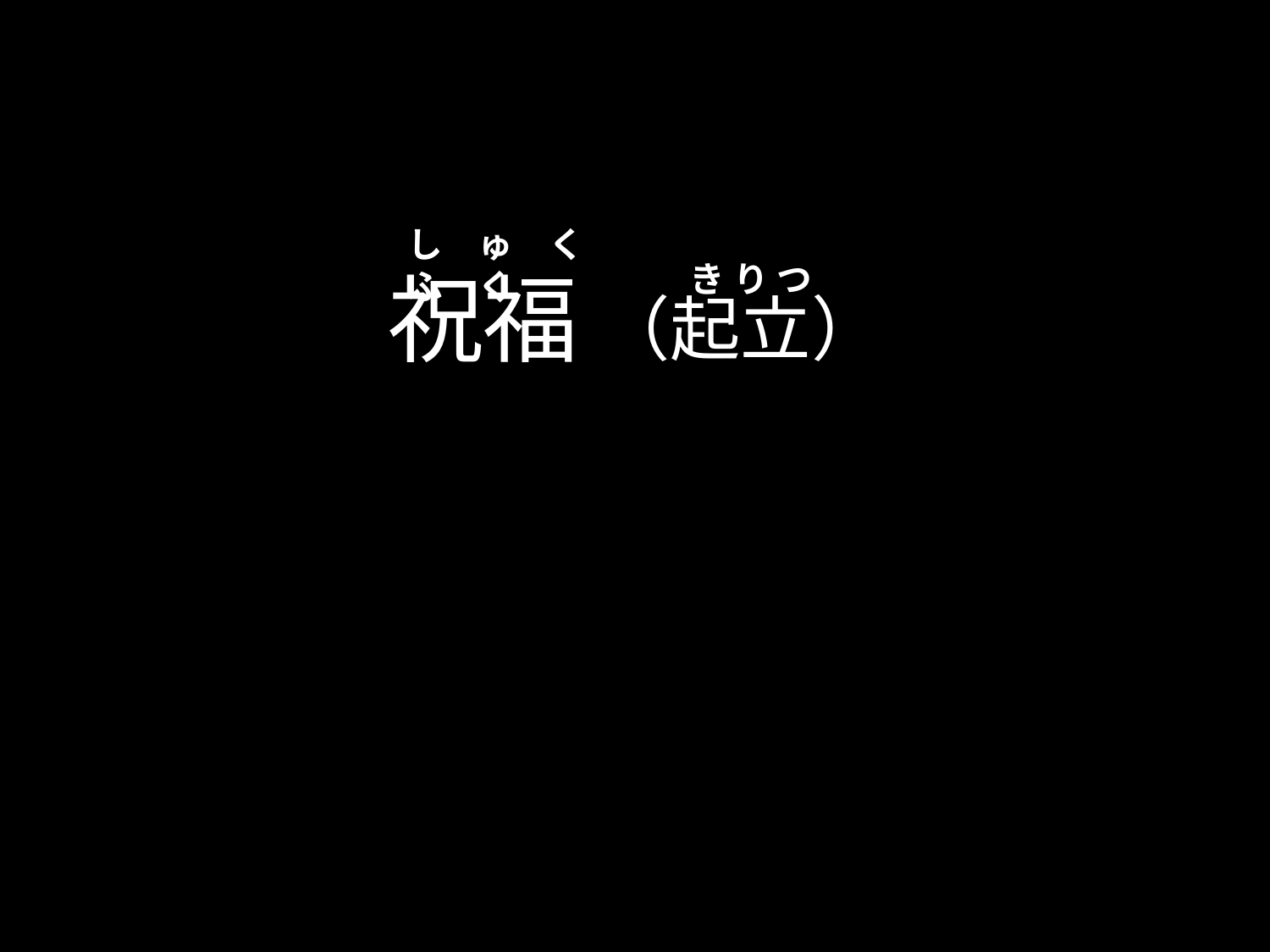

し　ゅ　く　ふ　く
# 祝福 （起立）
き り つ